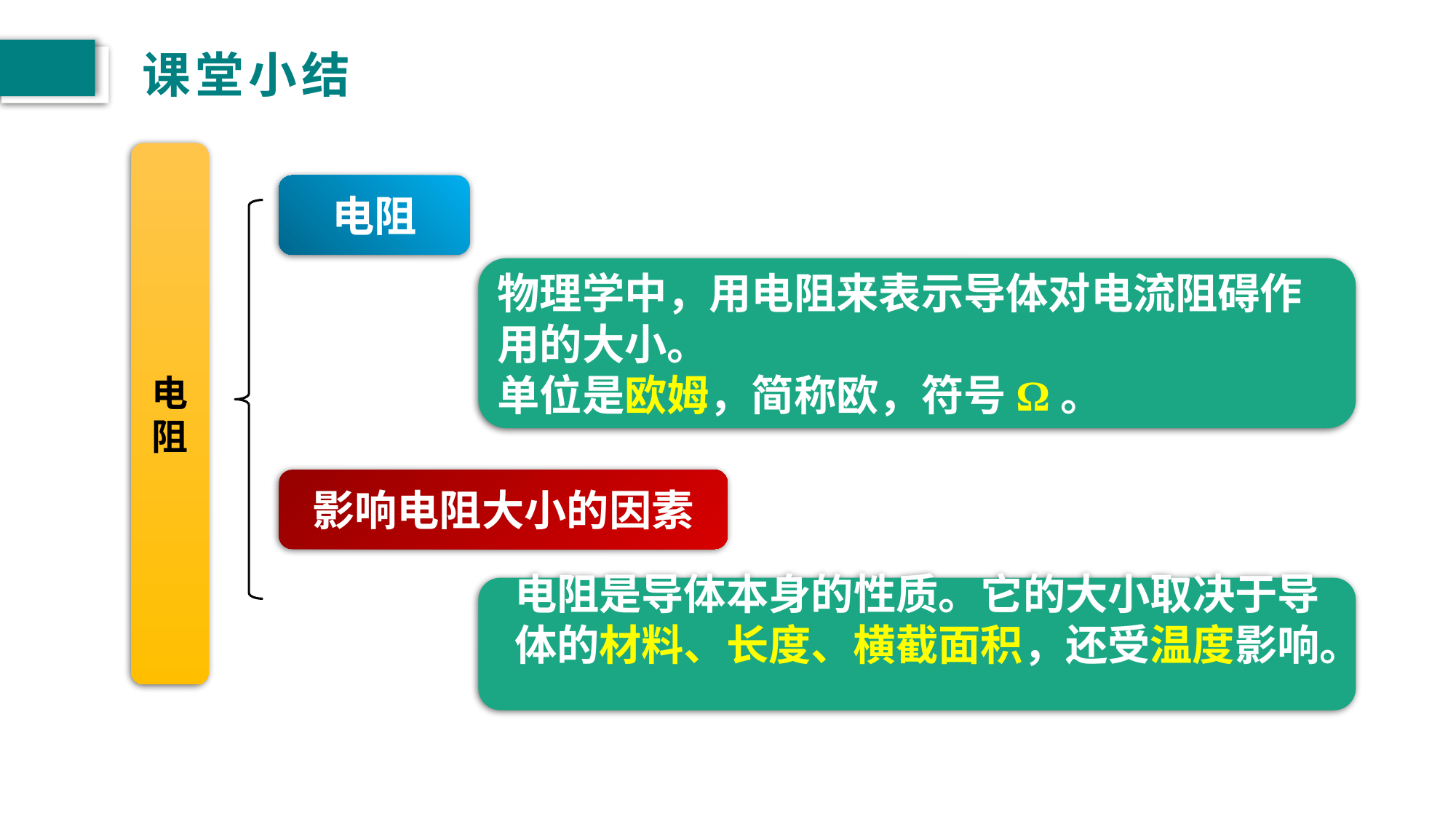

# 课堂小结
电阻
电阻

物理学中，用电阻来表示导体对电流阻碍作用的大小。
单位是欧姆，简称欧，符号Ω。
影响电阻大小的因素
电阻是导体本身的性质。它的大小取决于导体的材料、长度、横截面积，还受温度影响。